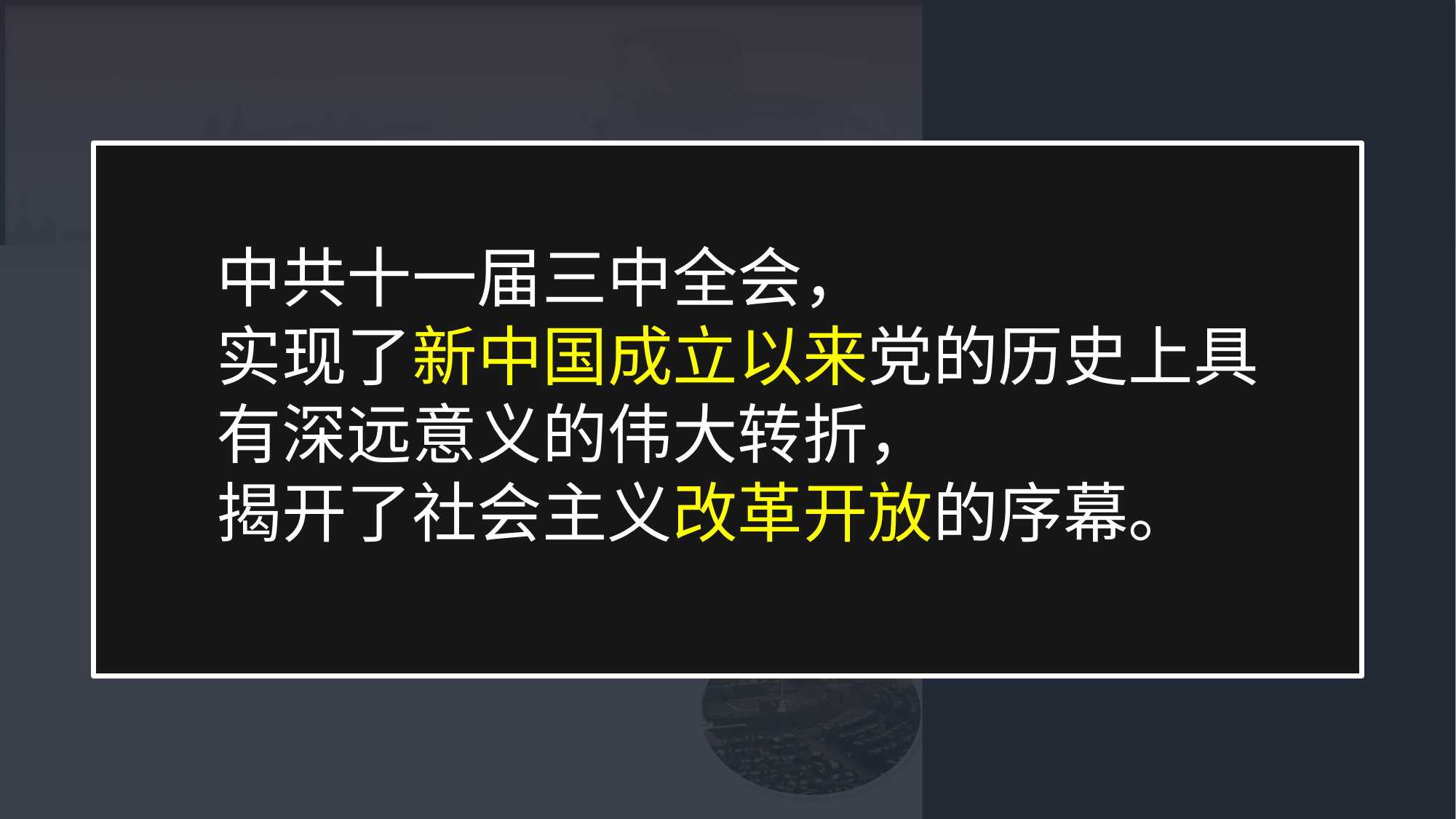

中共十一届三中全会，
实现了新中国成立以来党的历史上具有深远意义的伟大转折，
揭开了社会主义改革开放的序幕。